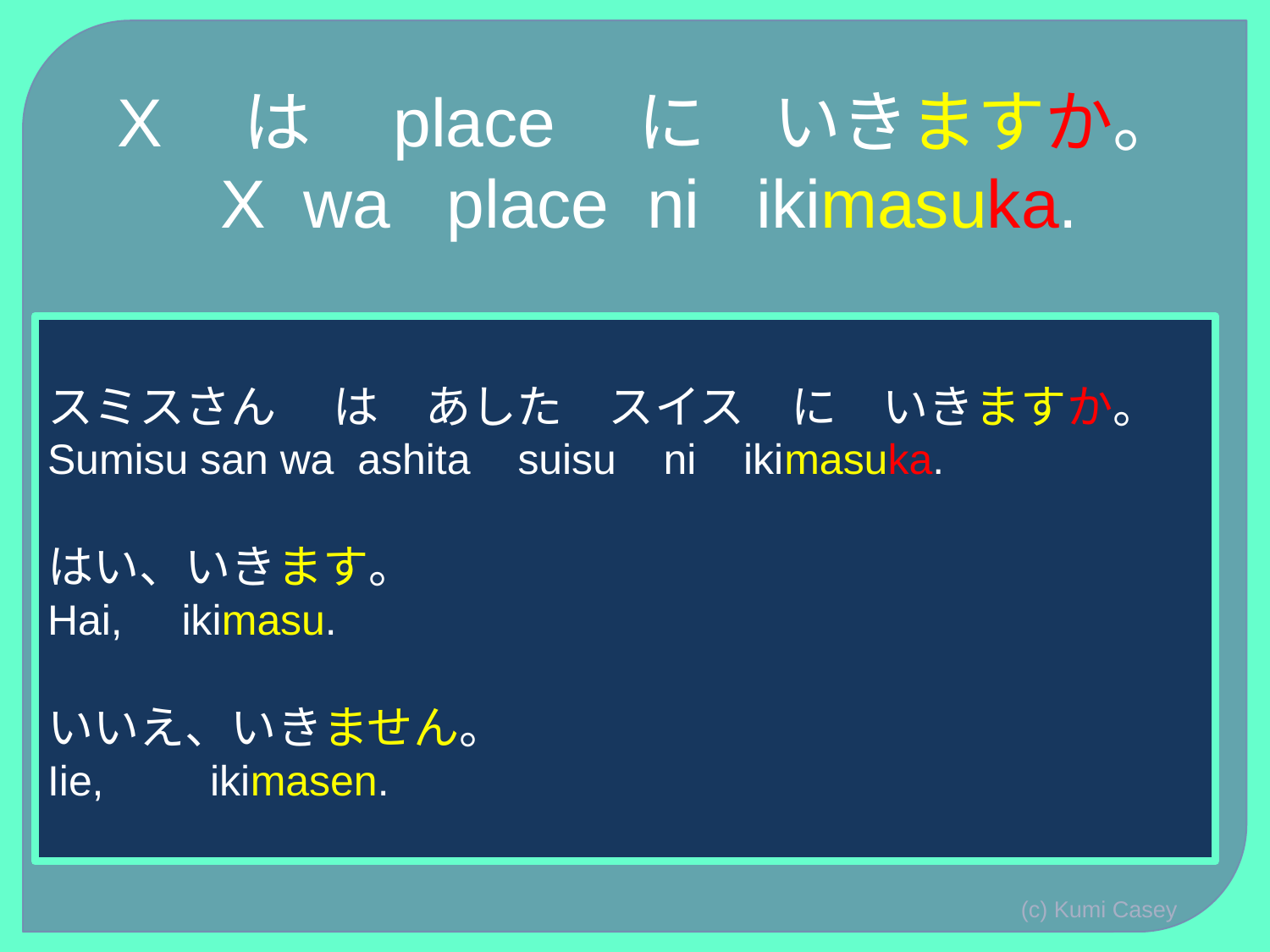

# X　は　place　に　いきますか。 X  wa   place  ni   ikimasuka.

スミスさん　 は　あした　スイス　に　いきますか。
Sumisu san wa  ashita    suisu    ni    ikimasuka.

はい、いきます。
Hai,     ikimasu.

いいえ、いきません。
Iie,         ikimasen.

(c) Kumi Casey